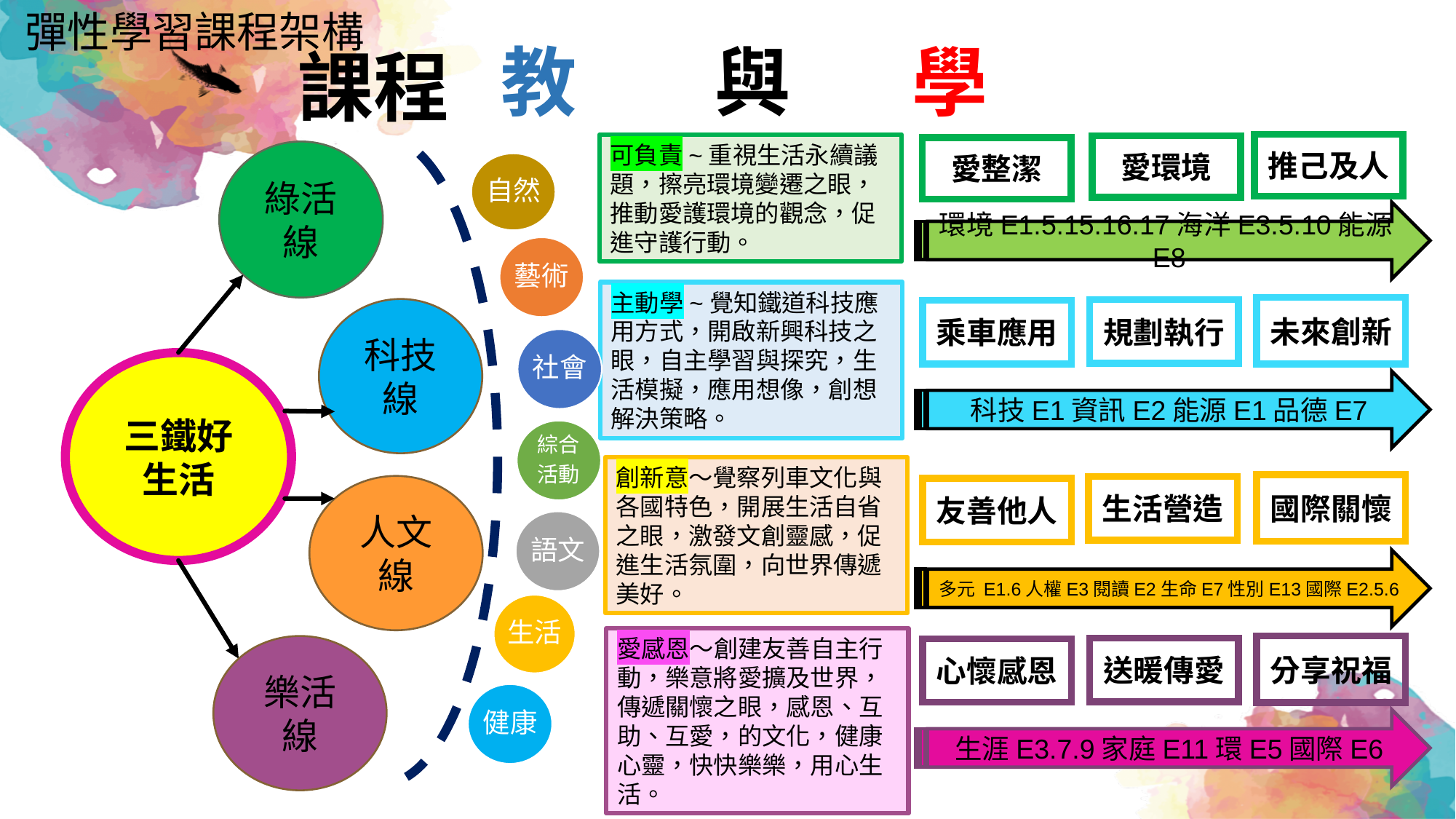

彈性學習課程架構
教        與       學
課程
可負責~重視生活永續議題，擦亮環境變遷之眼，推動愛護環境的觀念，促進守護行動。
推己及人
愛環境

愛整潔
綠活線
自然
藝術
社會
綜合
活動
語文
生活
健康
環境E1.5.15.16.17海洋E3.5.10能源E8
主動學~覺知鐵道科技應用方式，開啟新興科技之眼，自主學習與探究，生活模擬，應用想像，創想解決策略。
未來創新
科技線
規劃執行
乘車應用
三鐵好生活
科技E1資訊E2能源E1品德E7
創新意～覺察列車文化與各國特色，開展生活自省之眼，激發文創靈感，促進生活氛圍，向世界傳遞美好。
國際關懷
人文線
生活營造
友善他人
多元 E1.6人權E3閱讀E2生命E7性別E13國際E2.5.6
愛感恩～創建友善自主行動，樂意將愛擴及世界，傳遞關懷之眼，感恩、互助、互愛，的文化，健康心靈，快快樂樂，用心生活。
樂活線
分享祝福
送暖傳愛
心懷感恩
生涯E3.7.9家庭E11環E5國際E6